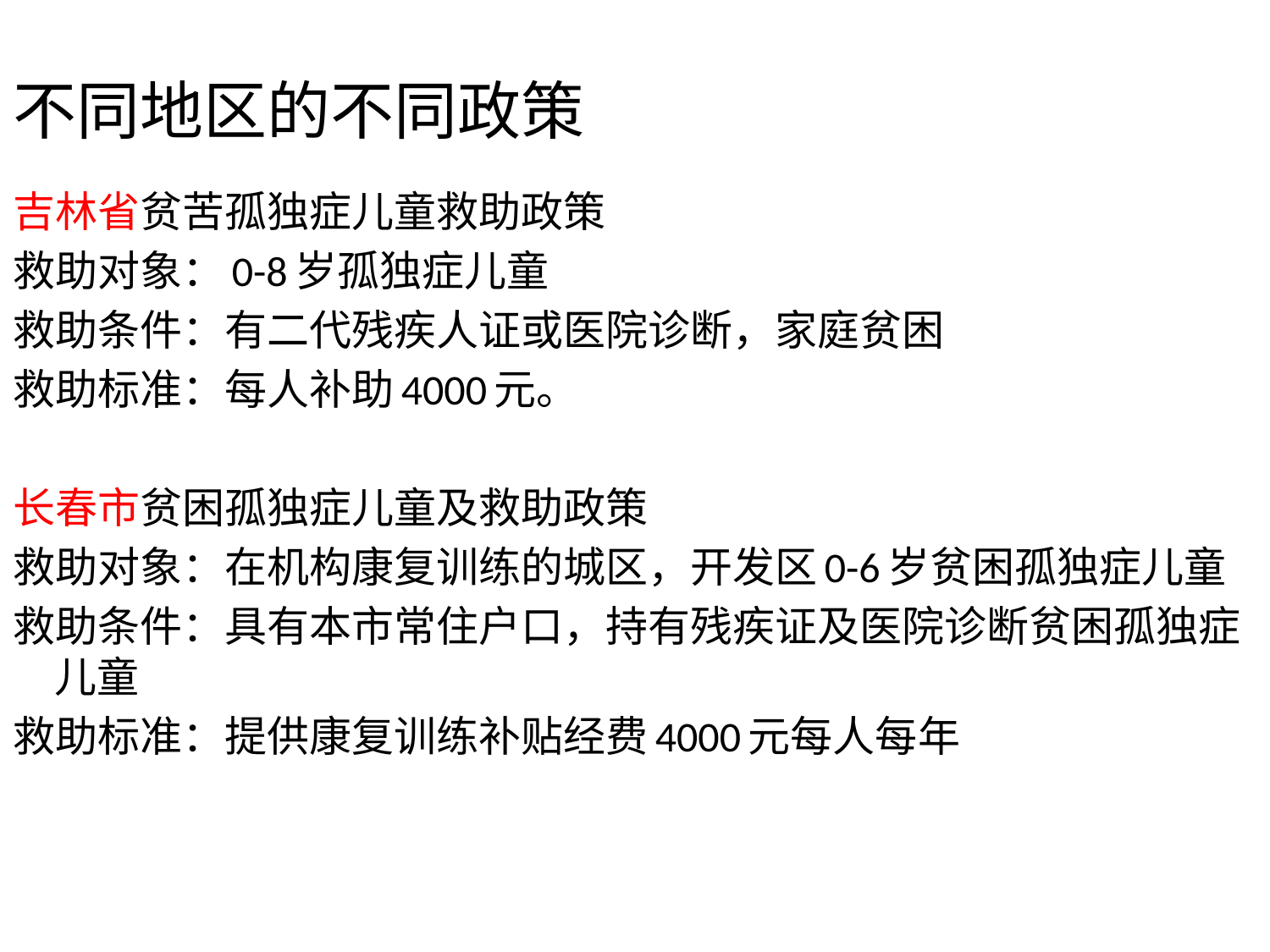

# 不同地区的不同政策
吉林省贫苦孤独症儿童救助政策
救助对象：0-8岁孤独症儿童
救助条件：有二代残疾人证或医院诊断，家庭贫困
救助标准：每人补助4000元。

长春市贫困孤独症儿童及救助政策
救助对象：在机构康复训练的城区，开发区0-6岁贫困孤独症儿童
救助条件：具有本市常住户口，持有残疾证及医院诊断贫困孤独症儿童
救助标准：提供康复训练补贴经费4000元每人每年